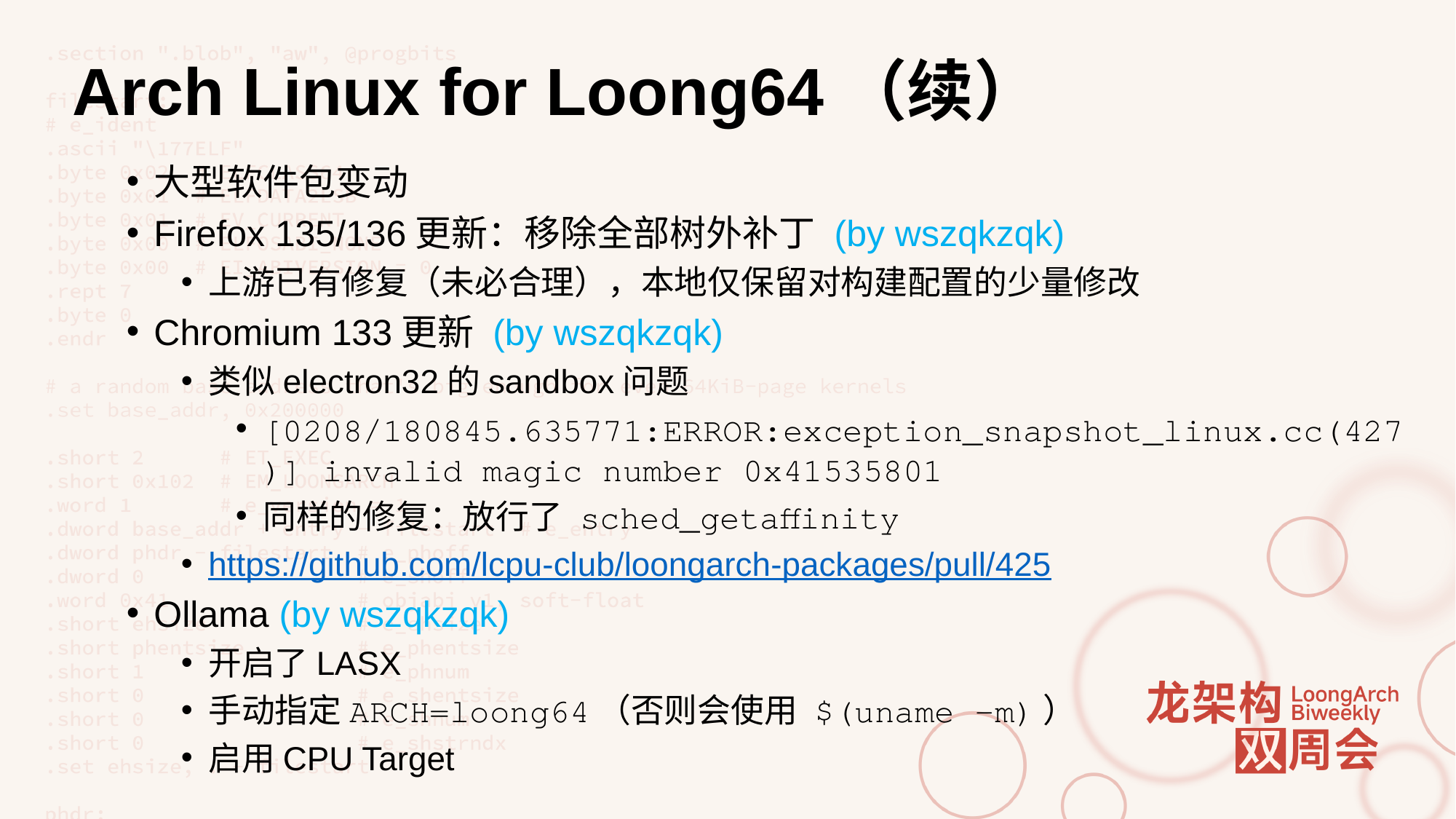

# Arch Linux for Loong64（续）
大型软件包变动
Firefox 135/136更新：移除全部树外补丁 (by wszqkzqk)
上游已有修复（未必合理），本地仅保留对构建配置的少量修改
Chromium 133更新 (by wszqkzqk)
类似electron32的sandbox问题
[0208/180845.635771:ERROR:exception_snapshot_linux.cc(427)] invalid magic number 0x41535801
同样的修复：放行了 sched_getaffinity
https://github.com/lcpu-club/loongarch-packages/pull/425
Ollama (by wszqkzqk)
开启了LASX
手动指定ARCH=loong64（否则会使用 $(uname -m)）
启用CPU Target